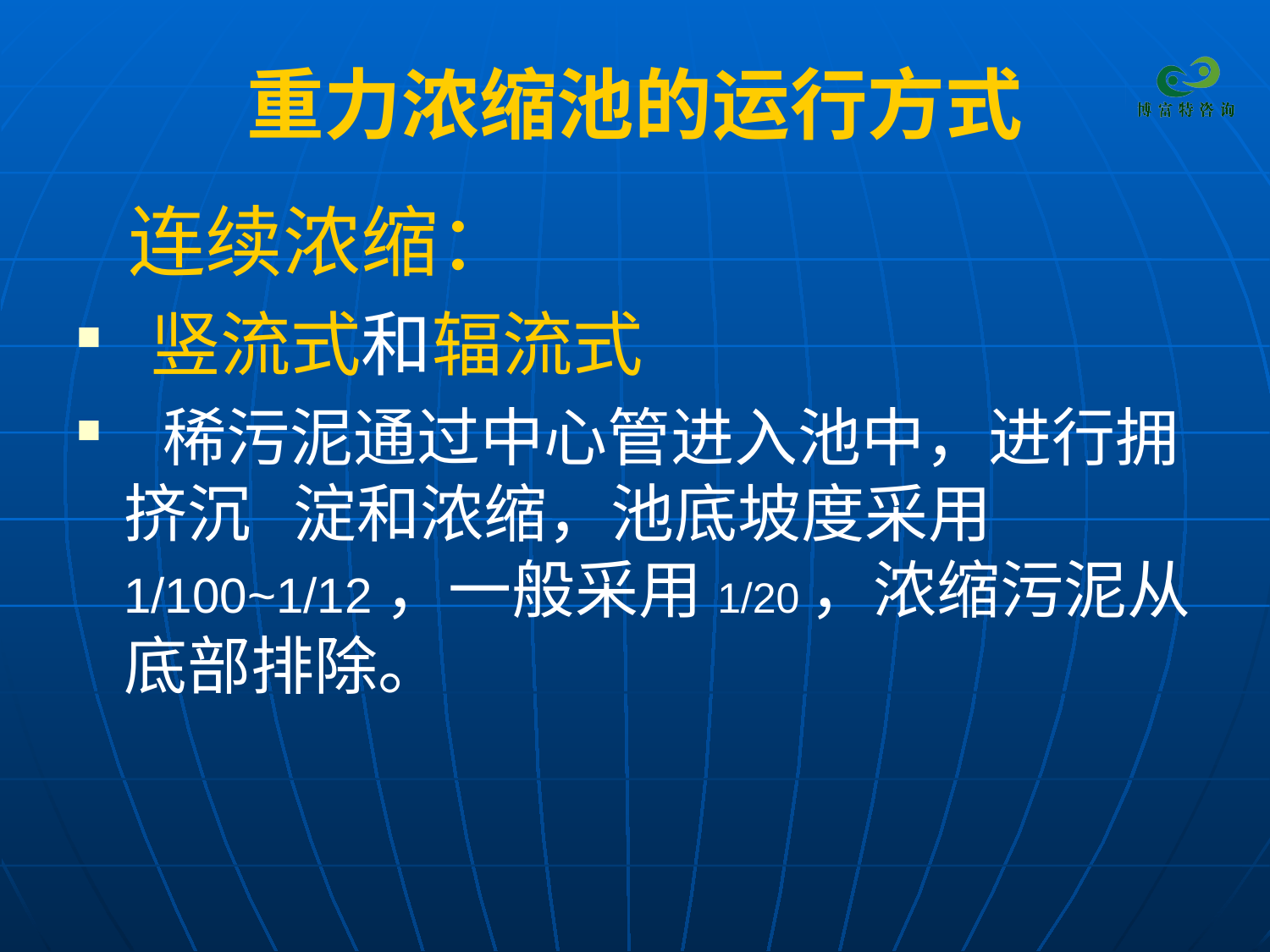

# 重力浓缩池的运行方式
   连续浓缩：
 竖流式和辐流式
  稀污泥通过中心管进入池中，进行拥挤沉   淀和浓缩，池底坡度采用1/100~1/12，一般采用1/20，浓缩污泥从底部排除。